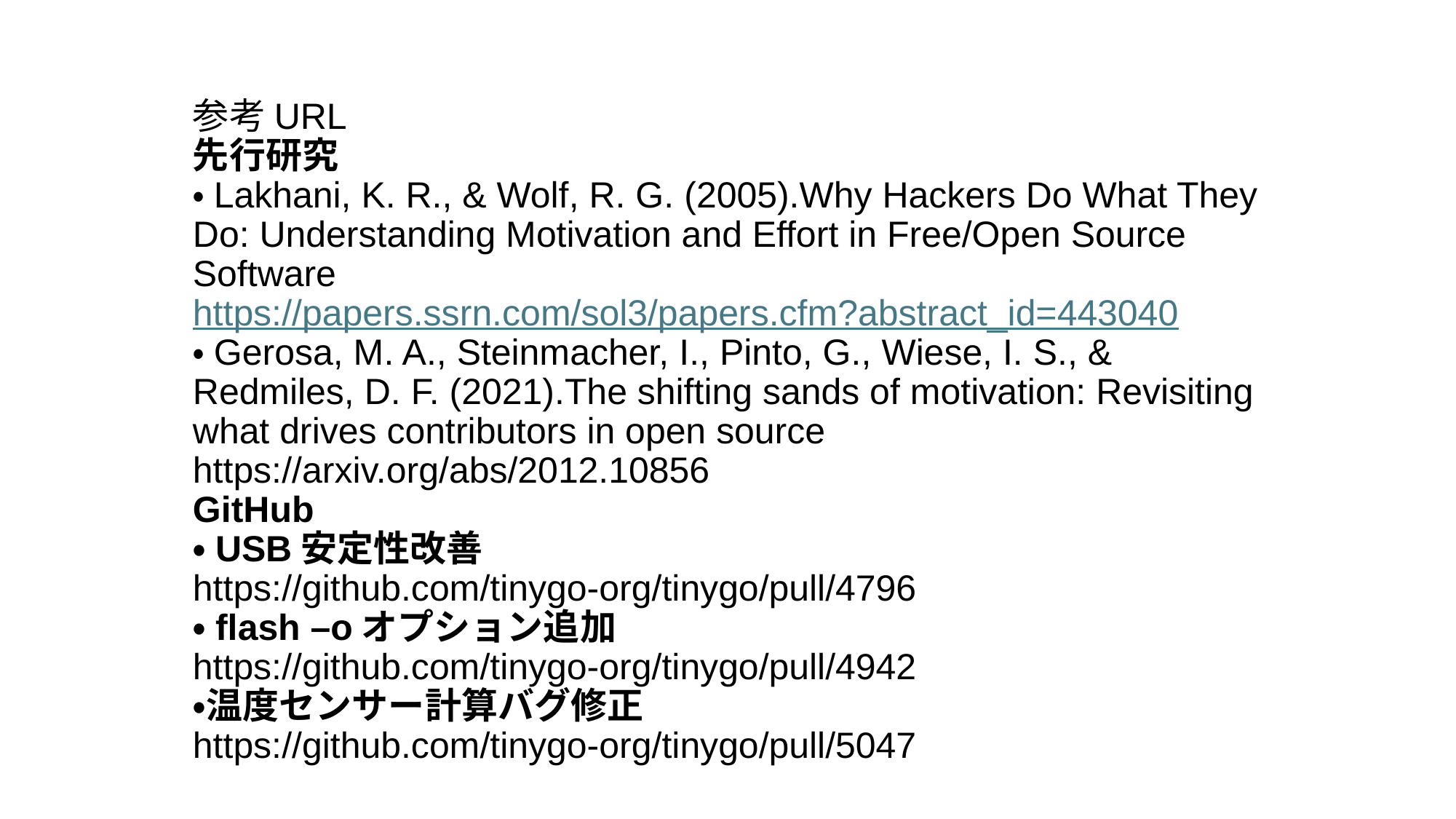

# 参考URL 先行研究 ・Lakhani, K. R., & Wolf, R. G. (2005).Why Hackers Do What They Do: Understanding Motivation and Effort in Free/Open Source Software https://papers.ssrn.com/sol3/papers.cfm?abstract_id=443040 ・Gerosa, M. A., Steinmacher, I., Pinto, G., Wiese, I. S., & Redmiles, D. F. (2021).The shifting sands of motivation: Revisiting what drives contributors in open source https://arxiv.org/abs/2012.10856 GitHub ・USB安定性改善 https://github.com/tinygo-org/tinygo/pull/4796 ・flash –oオプション追加 https://github.com/tinygo-org/tinygo/pull/4942 ・温度センサー計算バグ修正 https://github.com/tinygo-org/tinygo/pull/5047